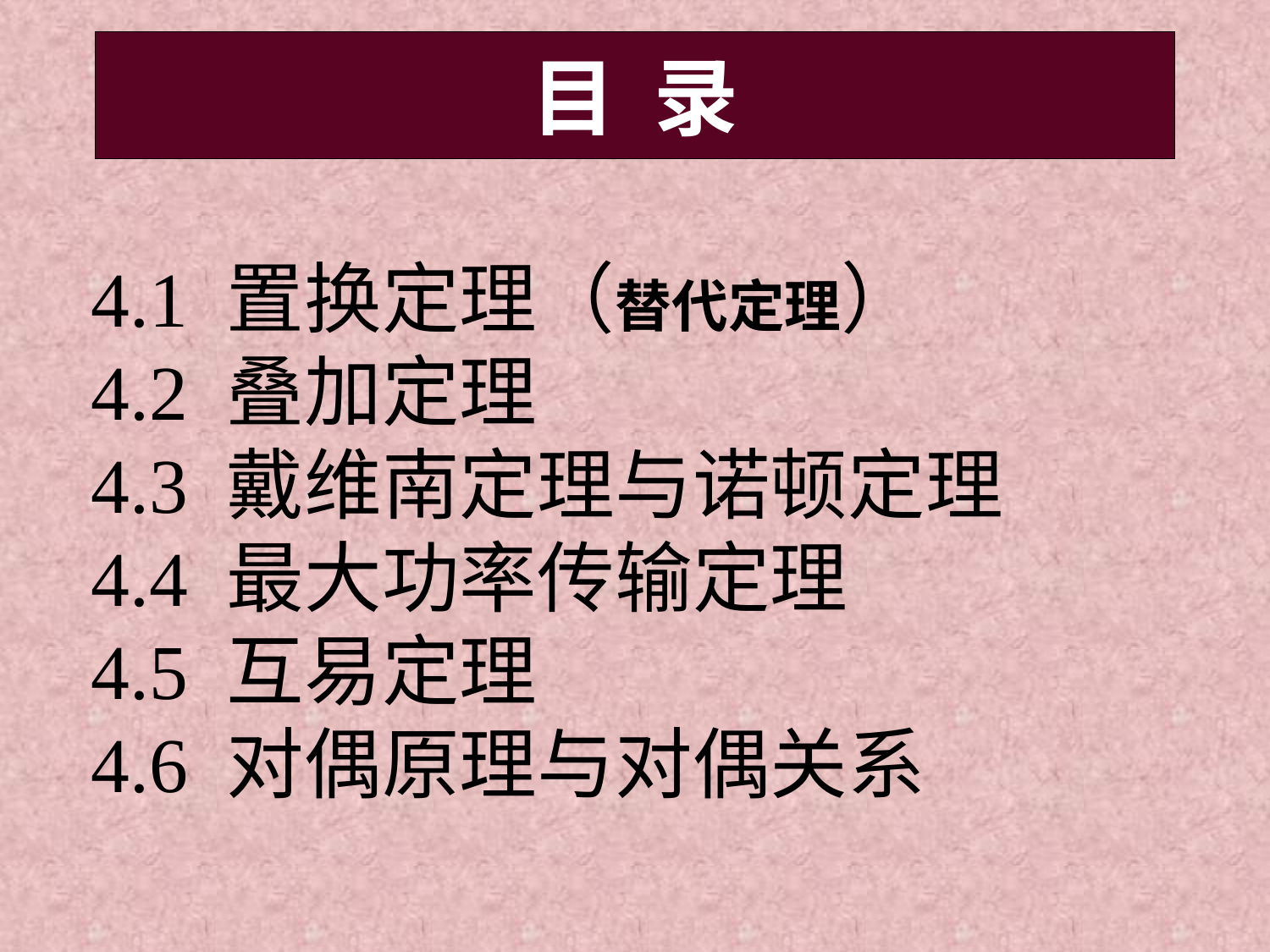

目  录
4.1 置换定理（替代定理）
4.2 叠加定理
4.3 戴维南定理与诺顿定理
4.4 最大功率传输定理
4.5 互易定理
4.6 对偶原理与对偶关系